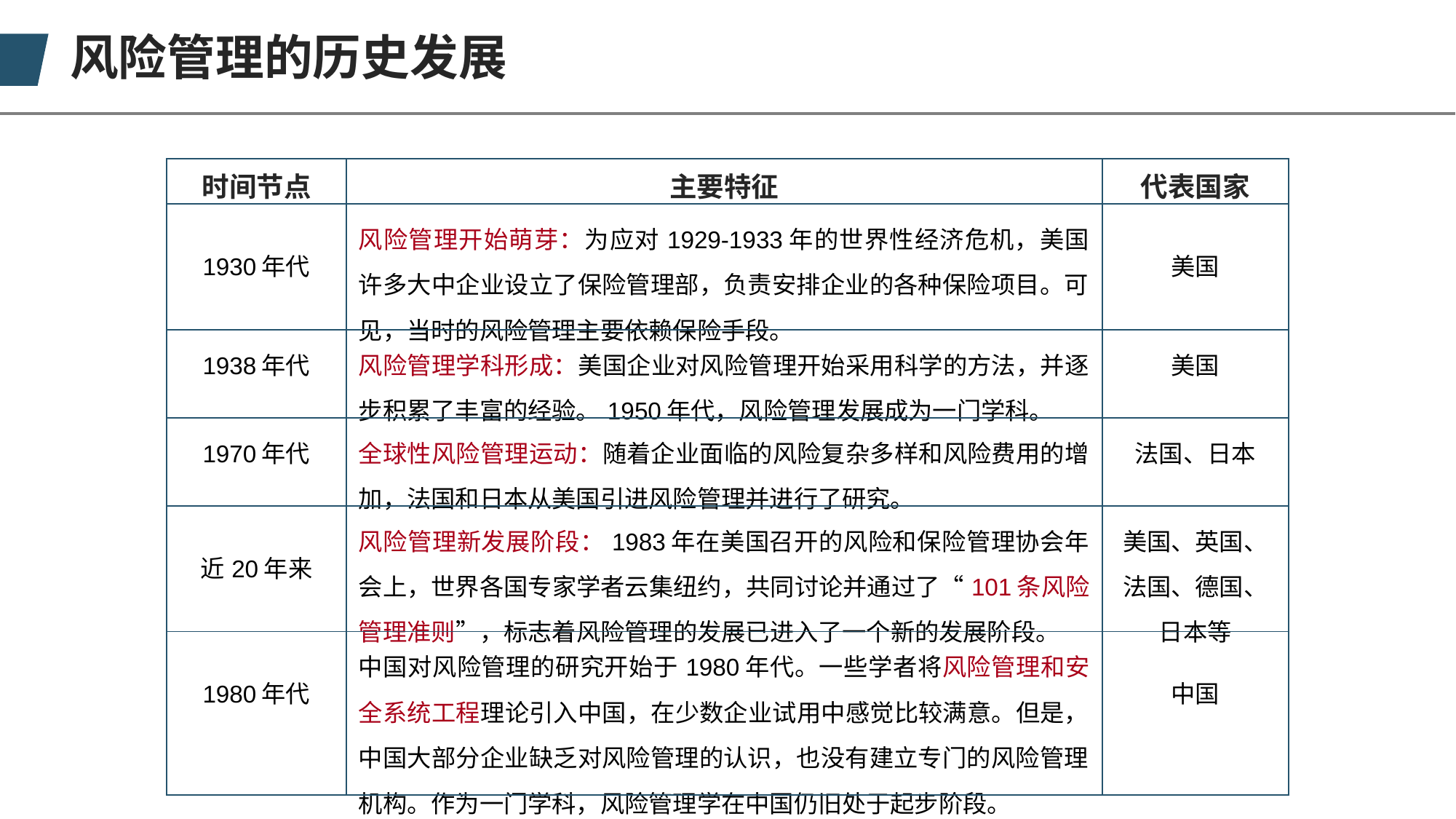

风险管理的历史发展

| 时间节点 | 主要特征 | 代表国家 |
| --- | --- | --- |
| 1930年代 | 风险管理开始萌芽：为应对1929-1933年的世界性经济危机，美国许多大中企业设立了保险管理部，负责安排企业的各种保险项目。可见，当时的风险管理主要依赖保险手段。 | 美国 |
| 1938年代 | 风险管理学科形成：美国企业对风险管理开始采用科学的方法，并逐步积累了丰富的经验。1950年代，风险管理发展成为一门学科。 | 美国 |
| 1970年代 | 全球性风险管理运动：随着企业面临的风险复杂多样和风险费用的增加，法国和日本从美国引进风险管理并进行了研究。 | 法国、日本 |
| 近20年来 | 风险管理新发展阶段：1983年在美国召开的风险和保险管理协会年会上，世界各国专家学者云集纽约，共同讨论并通过了“101条风险管理准则”，标志着风险管理的发展已进入了一个新的发展阶段。 | 美国、英国、 法国、德国、 日本等 |
| 1980年代 | 中国对风险管理的研究开始于1980年代。一些学者将风险管理和安全系统工程理论引入中国，在少数企业试用中感觉比较满意。但是，中国大部分企业缺乏对风险管理的认识，也没有建立专门的风险管理机构。作为一门学科，风险管理学在中国仍旧处于起步阶段。 | 中国 |